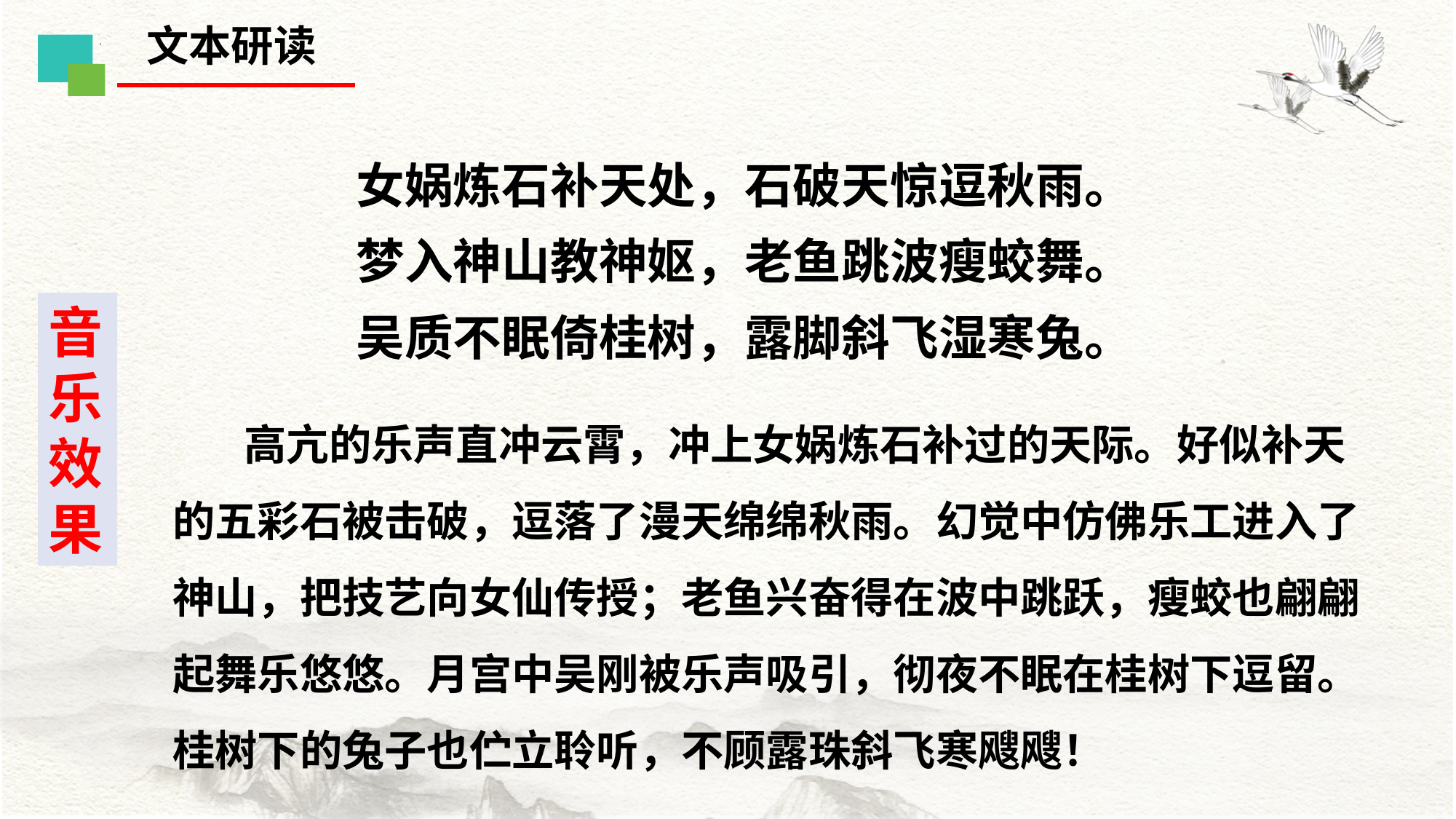

文本研读

女娲炼石补天处，石破天惊逗秋雨。
梦入神山教神妪，老鱼跳波瘦蛟舞。
吴质不眠倚桂树，露脚斜飞湿寒兔。
音乐效果
 高亢的乐声直冲云霄，冲上女娲炼石补过的天际。好似补天的五彩石被击破，逗落了漫天绵绵秋雨。幻觉中仿佛乐工进入了神山，把技艺向女仙传授；老鱼兴奋得在波中跳跃，瘦蛟也翩翩起舞乐悠悠。月宫中吴刚被乐声吸引，彻夜不眠在桂树下逗留。桂树下的兔子也伫立聆听，不顾露珠斜飞寒飕飕！